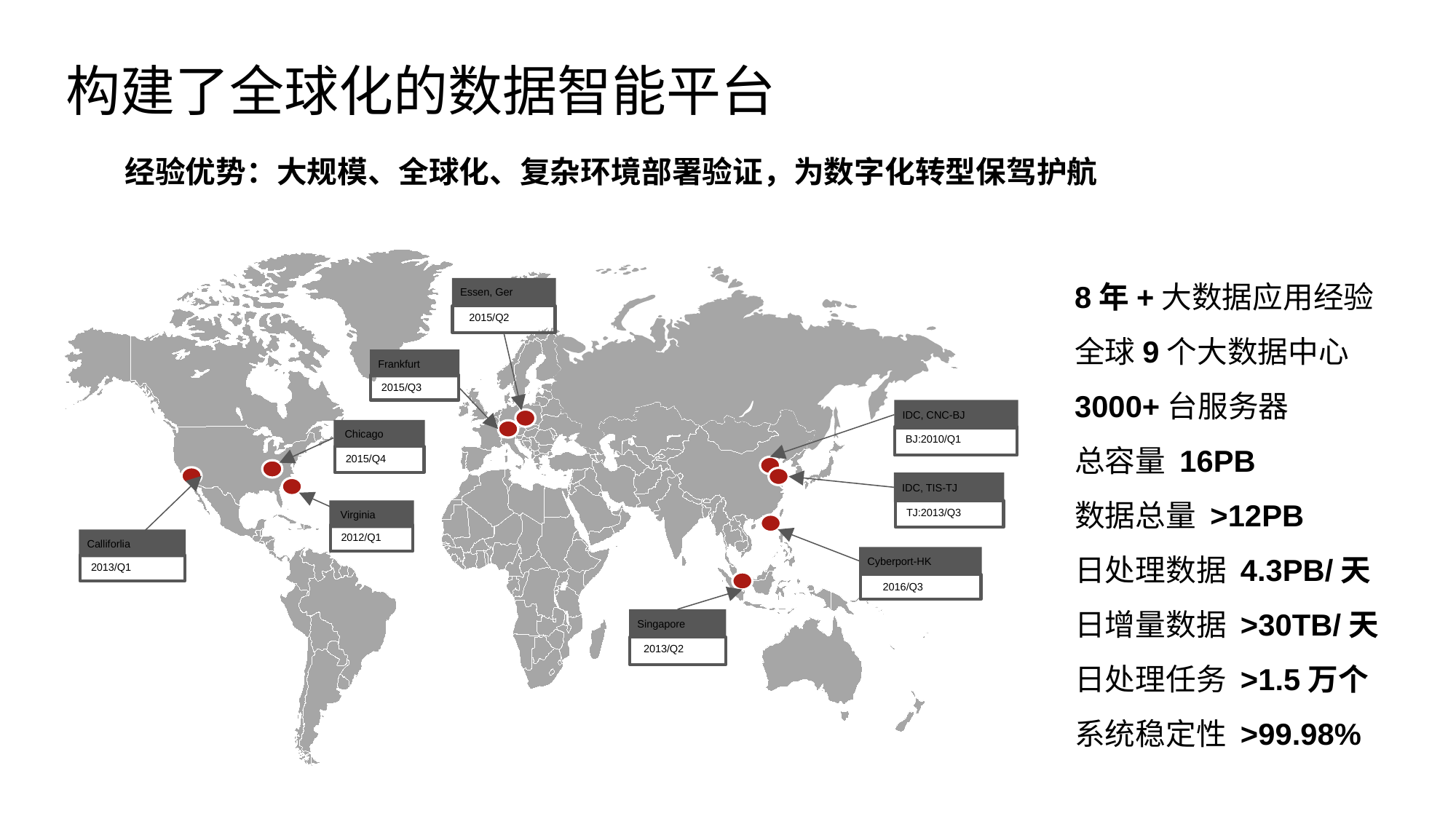

构建了全球化的数据智能平台

经验优势：大规模、全球化、复杂环境部署验证，为数字化转型保驾护航

8年+大数据应用经验
全球9个大数据中心
3000+台服务器
总容量 16PB
数据总量 >12PB
日处理数据 4.3PB/天
日增量数据 >30TB/天
日处理任务 >1.5万个
系统稳定性 >99.98%
Essen, Ger
  2015/Q2
Frankfurt
2015/Q3
IDC, CNC-BJ

 Chicago

BJ:2010/Q1
2015/Q4

IDC, TIS-TJ

 Virginia
TJ:2013/Q3

2012/Q1
Calliforlia
Cyberport-HK
2013/Q1

    2016/Q3
Singapore
 2013/Q2